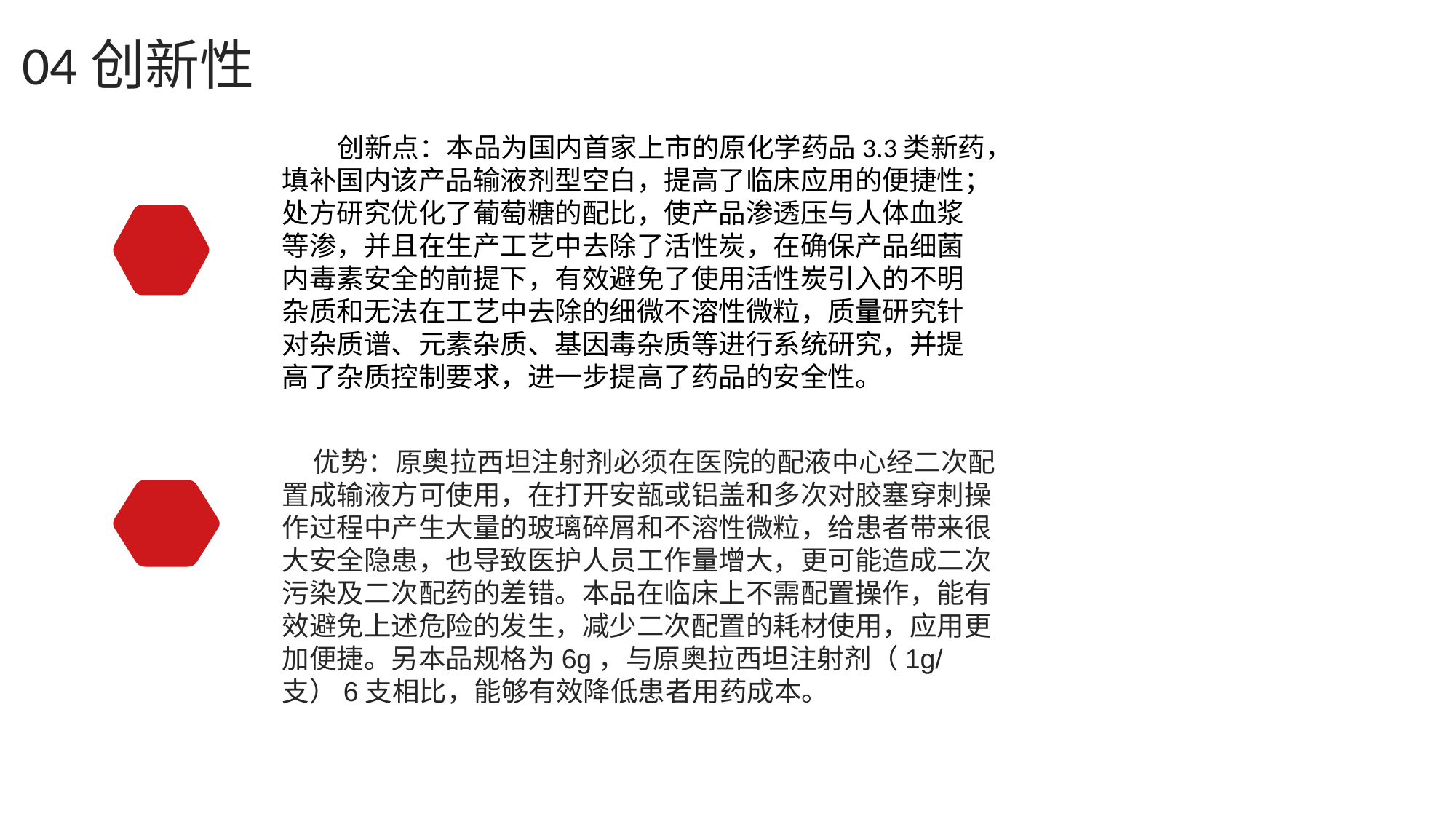

04创新性
 创新点：本品为国内首家上市的原化学药品3.3类新药，填补国内该产品输液剂型空白，提高了临床应用的便捷性；处方研究优化了葡萄糖的配比，使产品渗透压与人体血浆等渗，并且在生产工艺中去除了活性炭，在确保产品细菌内毒素安全的前提下，有效避免了使用活性炭引入的不明杂质和无法在工艺中去除的细微不溶性微粒，质量研究针对杂质谱、元素杂质、基因毒杂质等进行系统研究，并提高了杂质控制要求，进一步提高了药品的安全性。

    优势：原奥拉西坦注射剂必须在医院的配液中心经二次配置成输液方可使用，在打开安瓿或铝盖和多次对胶塞穿刺操作过程中产生大量的玻璃碎屑和不溶性微粒，给患者带来很大安全隐患，也导致医护人员工作量增大，更可能造成二次污染及二次配药的差错。本品在临床上不需配置操作，能有效避免上述危险的发生，减少二次配置的耗材使用，应用更加便捷。另本品规格为6g，与原奥拉西坦注射剂（1g/支）6支相比，能够有效降低患者用药成本。